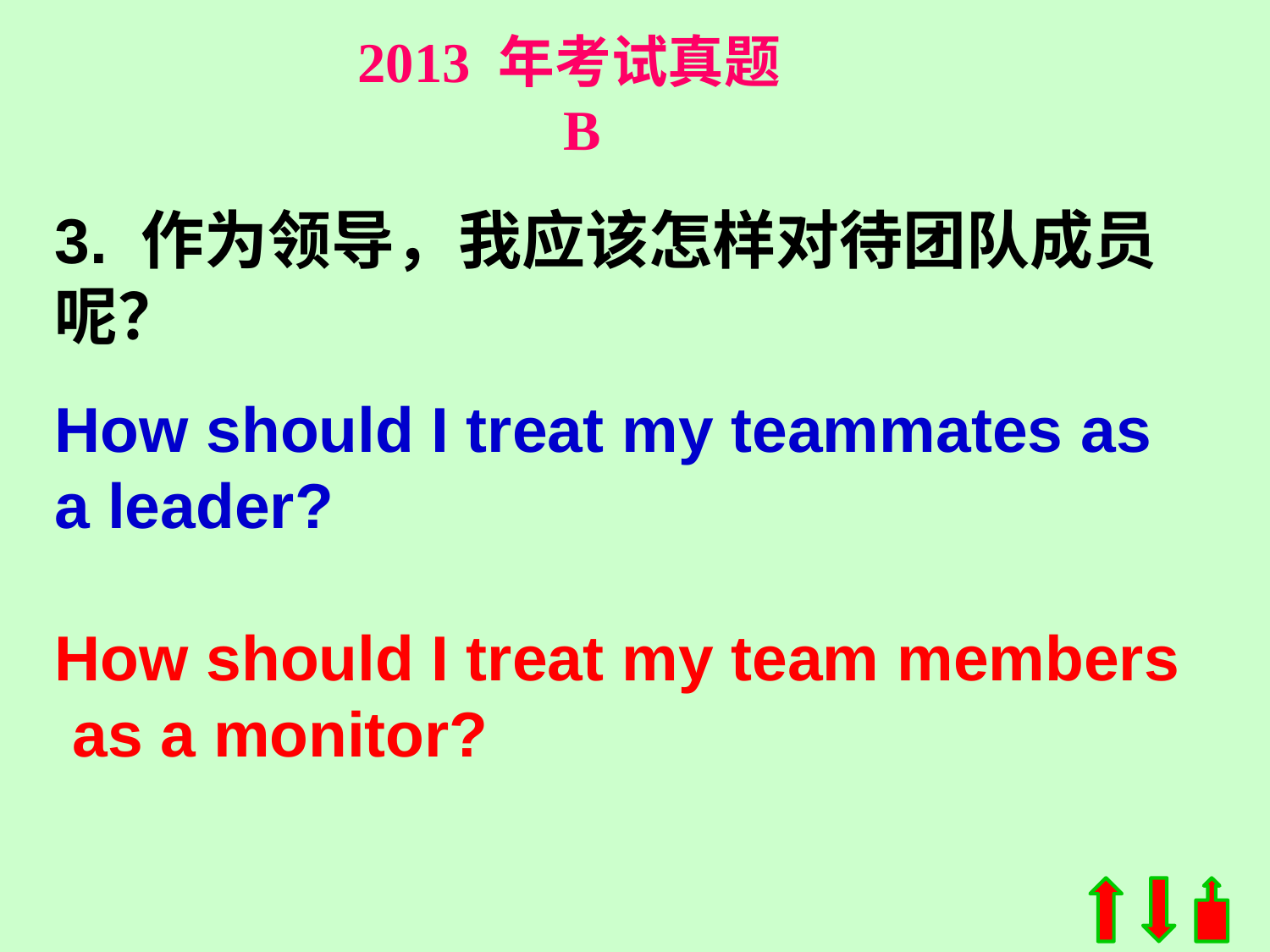

2013 年考试真题   B
3. 作为领导，我应该怎样对待团队成员呢？
How should I treat my teammates as a leader?

How should I treat my team members  as a monitor?